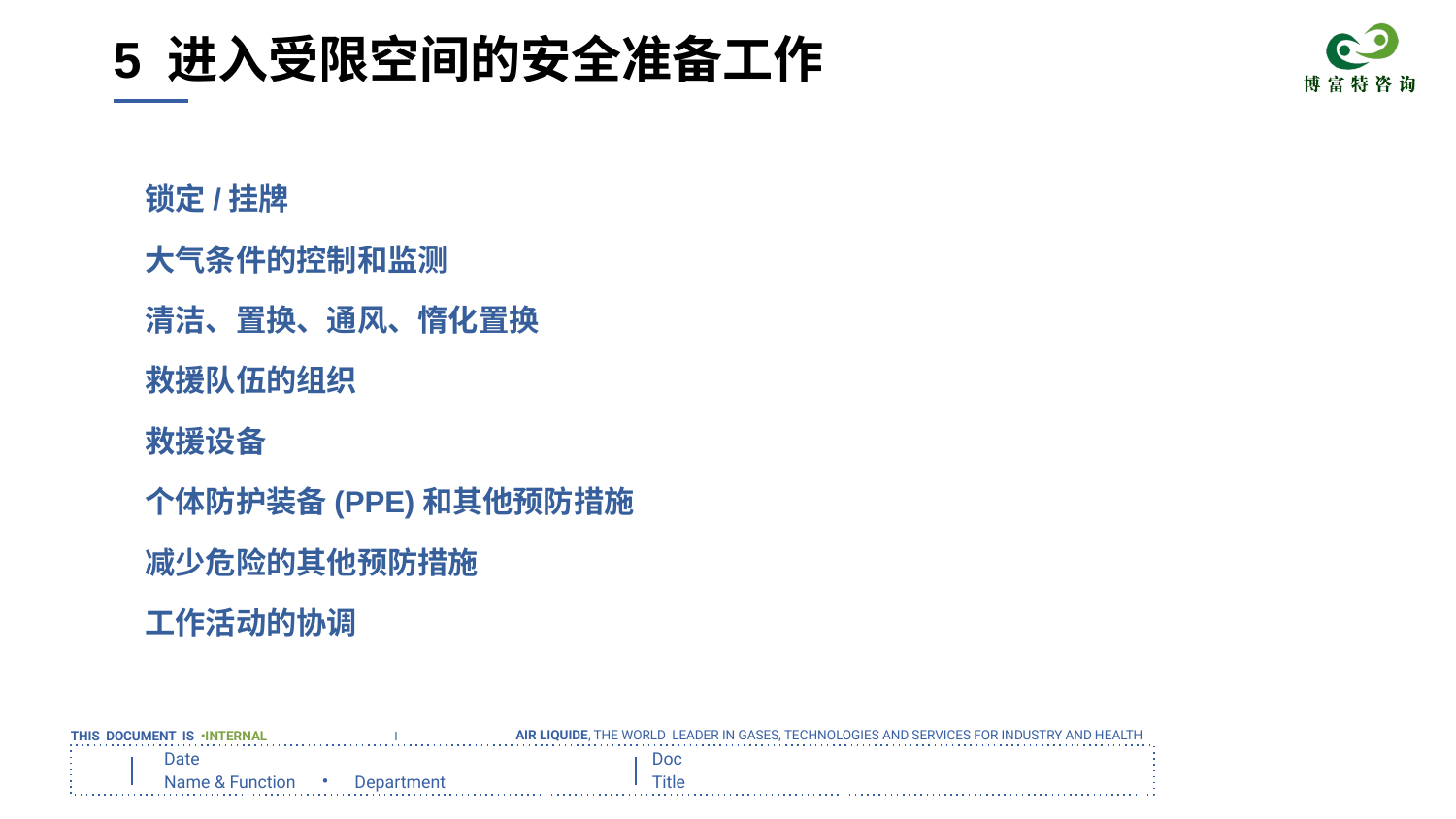

# 5 进入受限空间的安全准备工作
锁定/挂牌
大气条件的控制和监测
清洁、置换、通风、惰化置换
救援队伍的组织
救援设备
个体防护装备(PPE)和其他预防措施
减少危险的其他预防措施
工作活动的协调

18